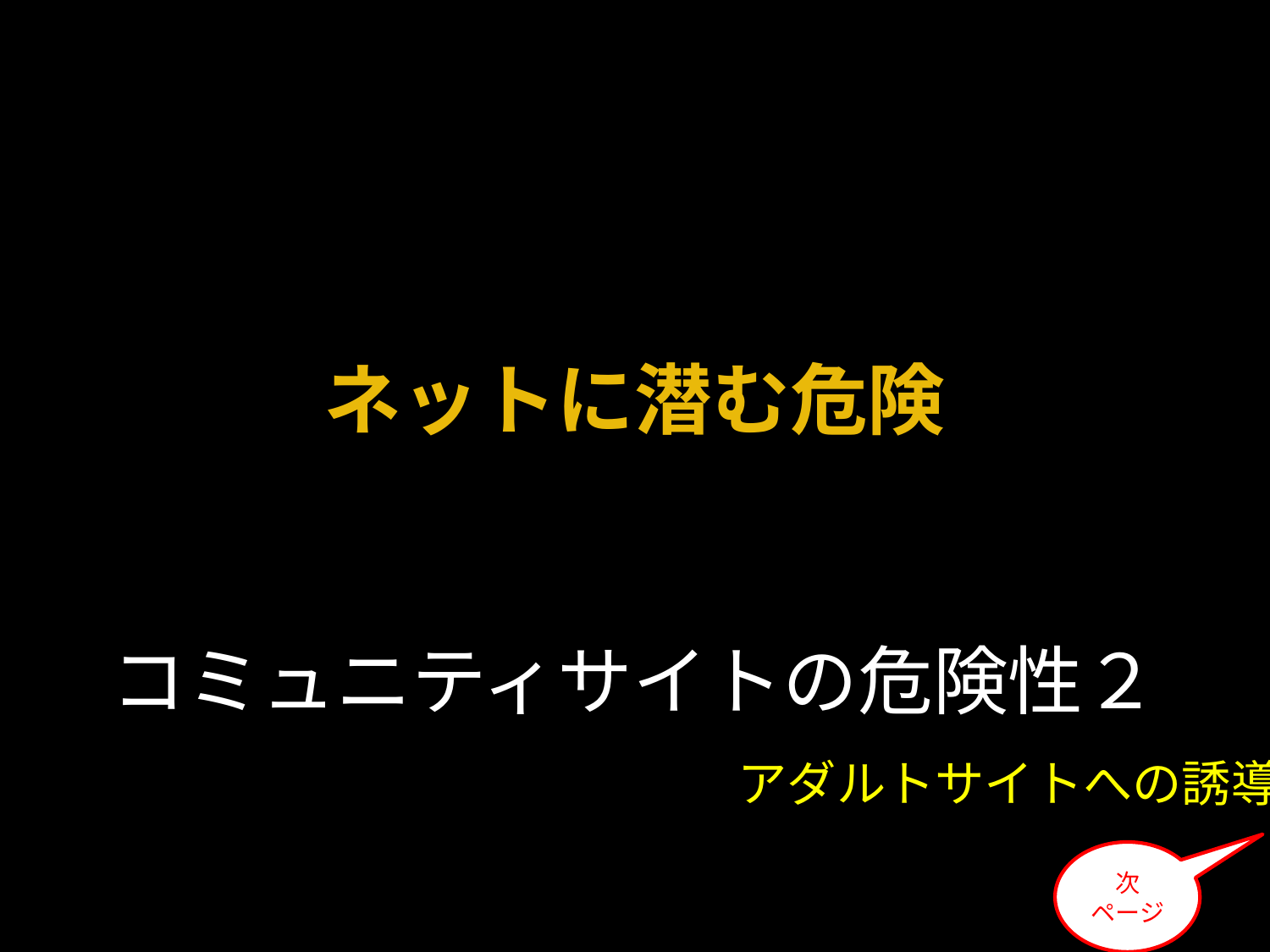

# ネットに潜む危険

コミュニティサイトの危険性２
アダルトサイトへの誘導
次
ページ